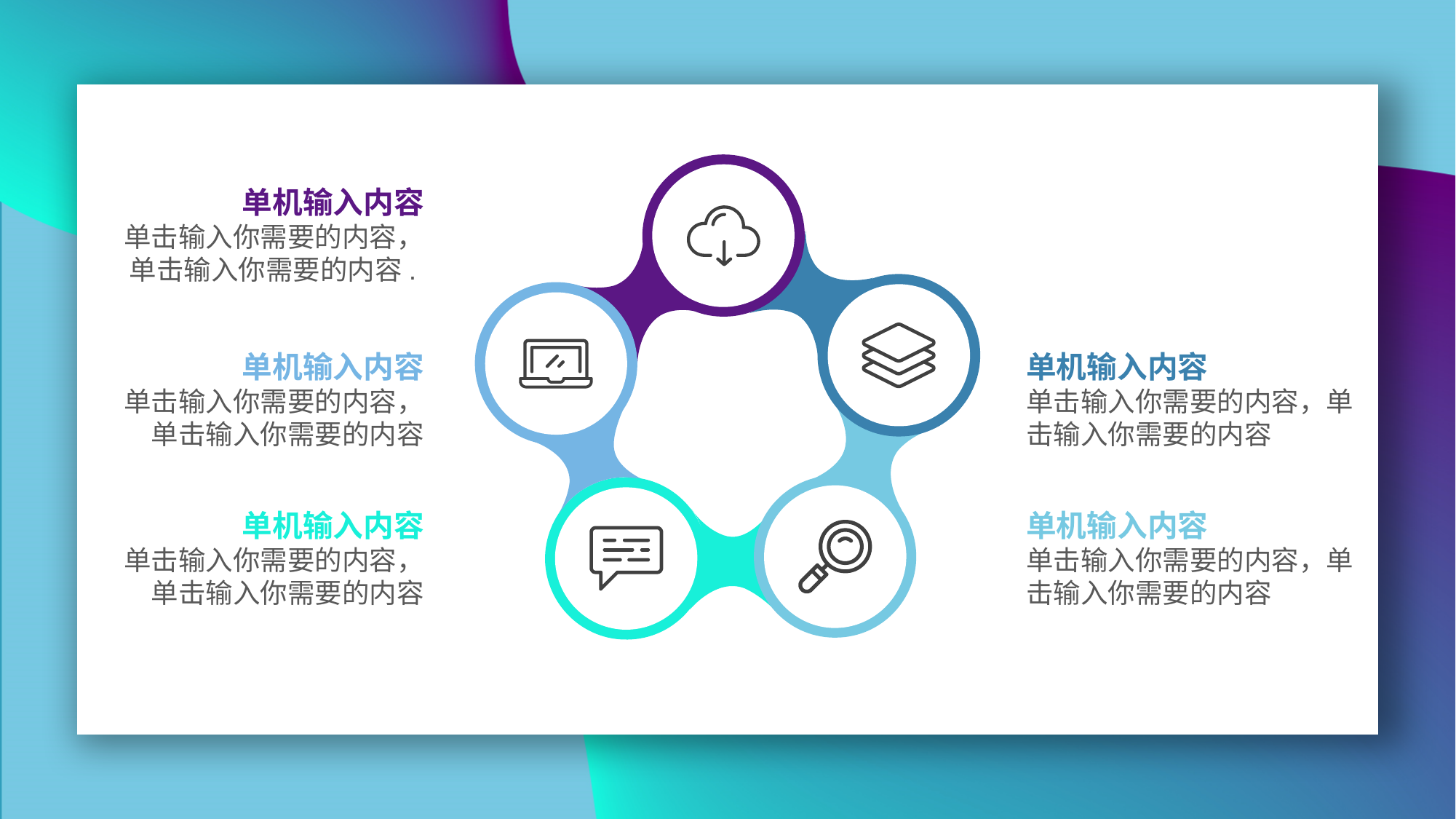

单机输入内容
单击输入你需要的内容，单击输入你需要的内容.

单机输入内容
单击输入你需要的内容，单击输入你需要的内容
单机输入内容
单击输入你需要的内容，单击输入你需要的内容

单机输入内容
单击输入你需要的内容，单击输入你需要的内容
单机输入内容
单击输入你需要的内容，单击输入你需要的内容